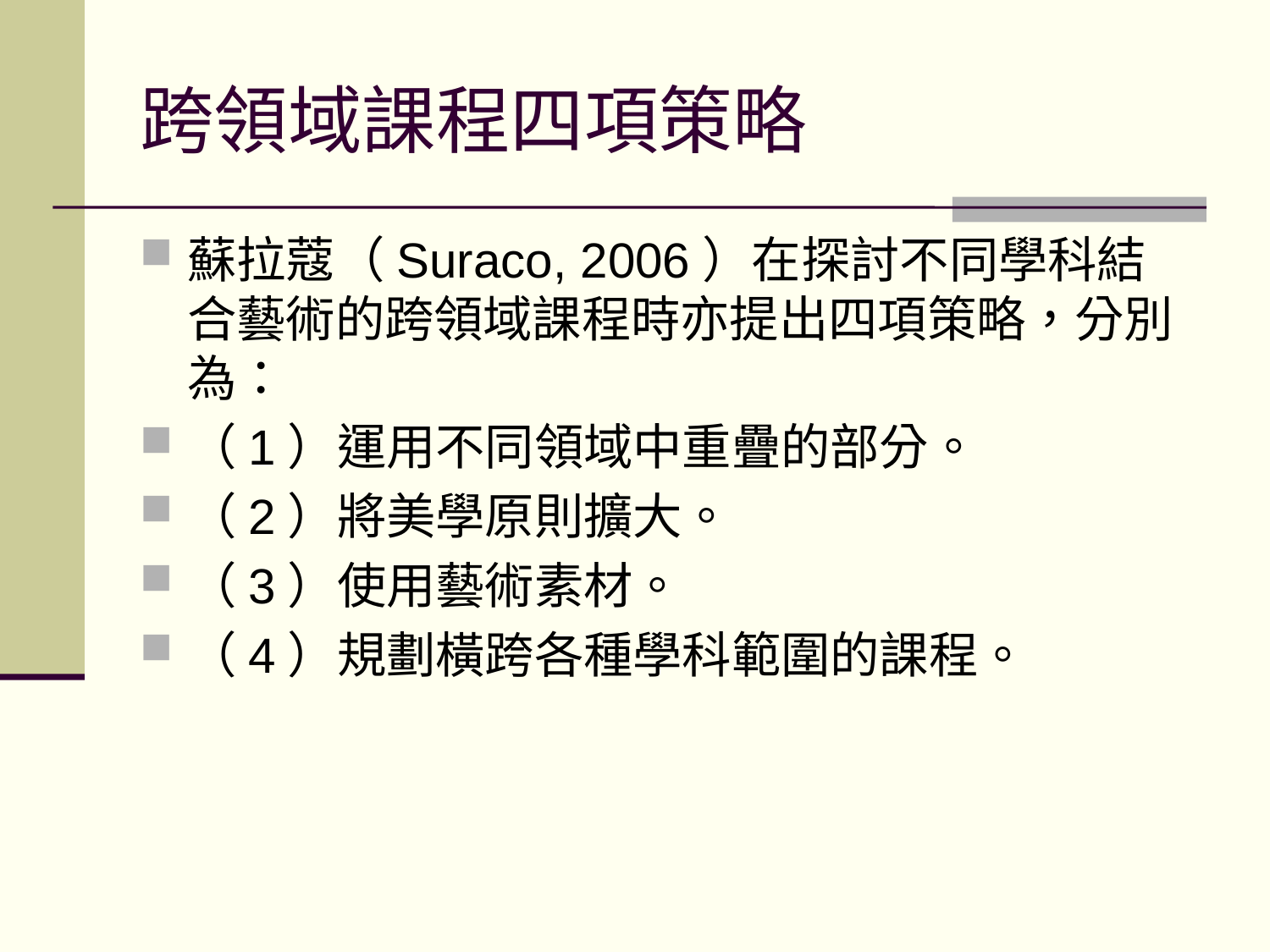

# 跨領域課程四項策略
蘇拉蔻（Suraco, 2006）在探討不同學科結合藝術的跨領域課程時亦提出四項策略，分別為：
（1）運用不同領域中重疊的部分。
（2）將美學原則擴大。
（3）使用藝術素材。
（4）規劃橫跨各種學科範圍的課程。